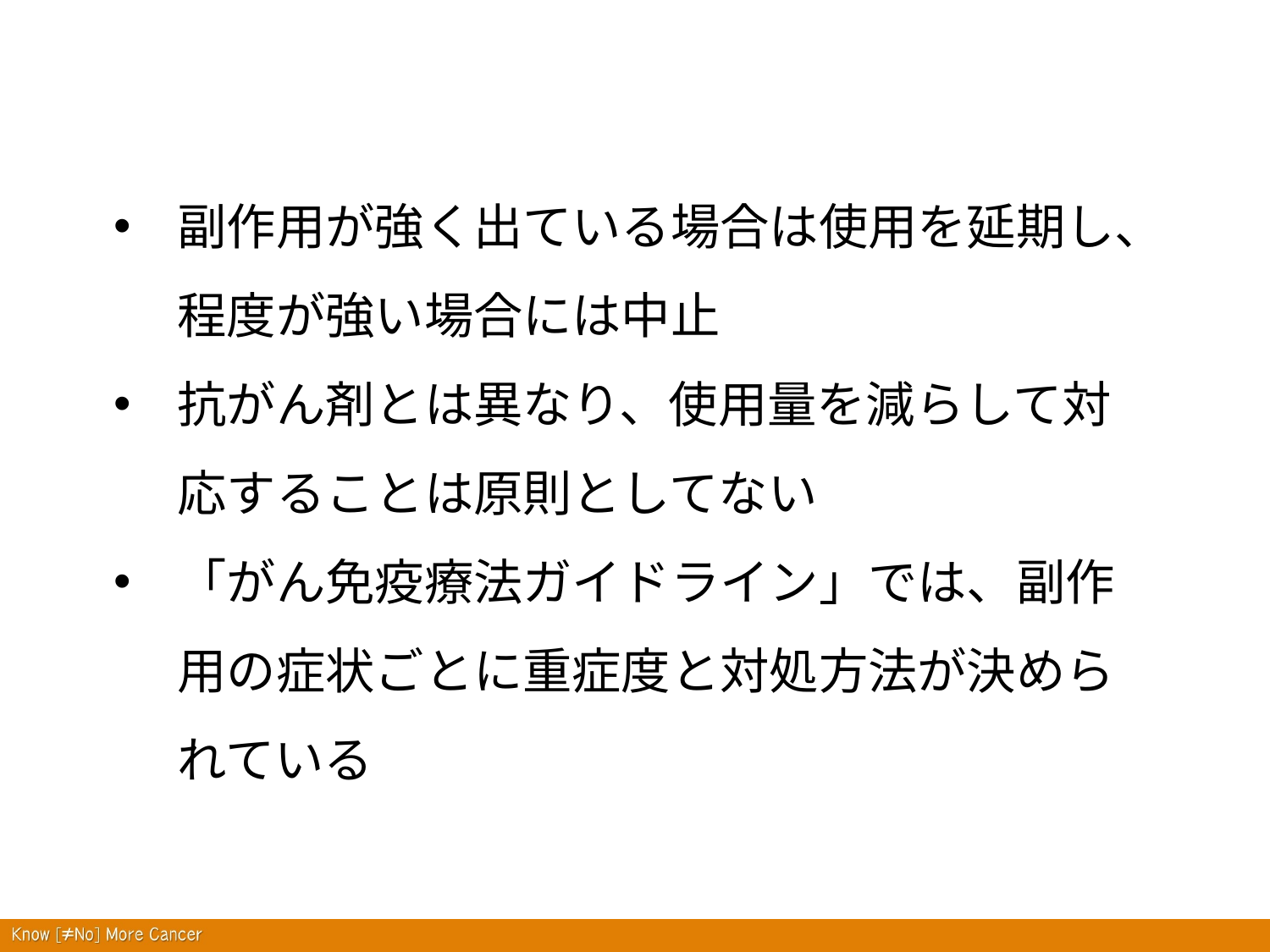

副作用が強く出ている場合は使用を延期し、程度が強い場合には中止
抗がん剤とは異なり、使用量を減らして対応することは原則としてない
「がん免疫療法ガイドライン」では、副作用の症状ごとに重症度と対処方法が決められている